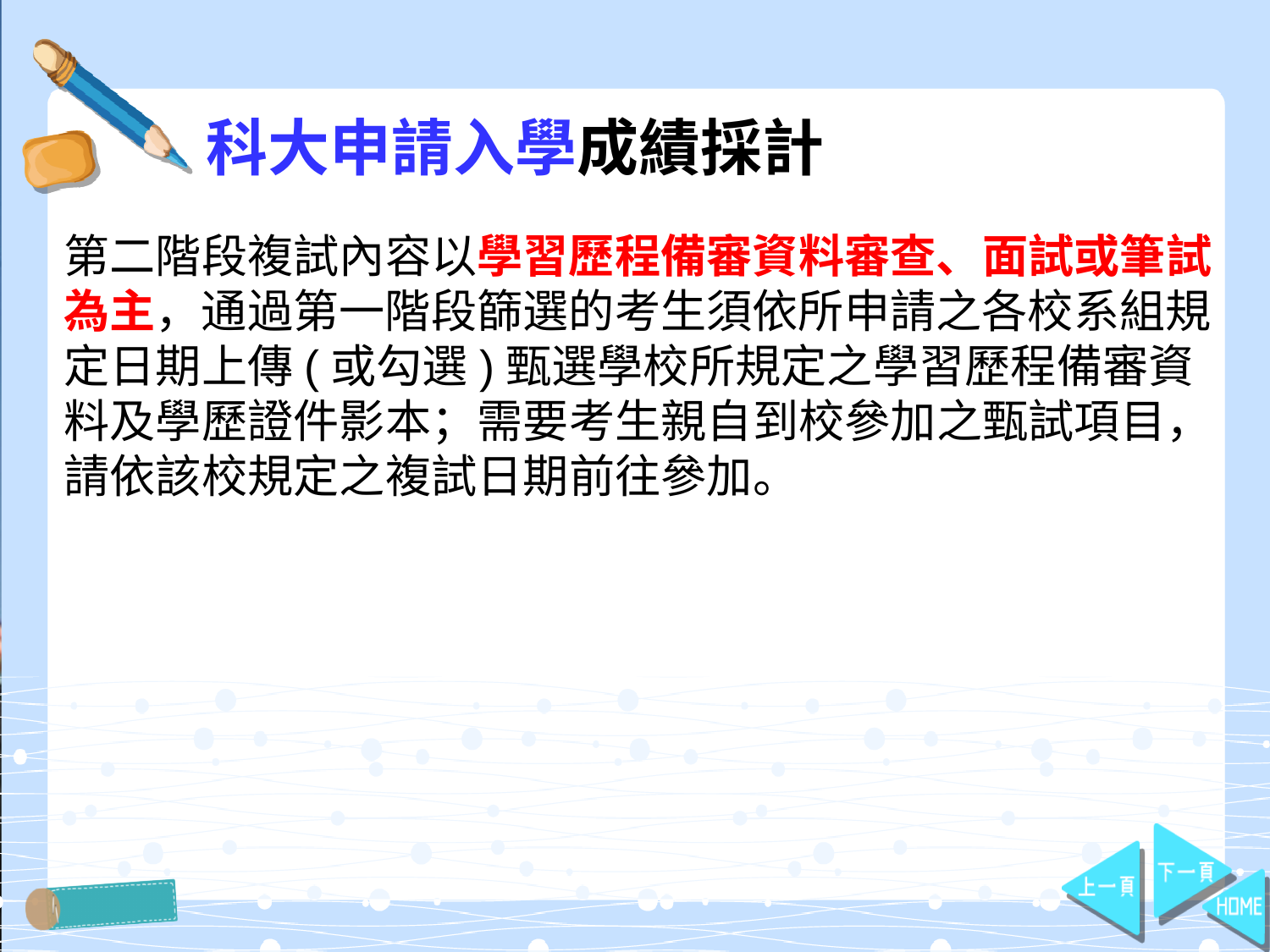

# 科大申請入學成績採計
第二階段複試內容以學習歷程備審資料審查、面試或筆試為主，通過第一階段篩選的考生須依所申請之各校系組規定日期上傳(或勾選)甄選學校所規定之學習歷程備審資料及學歷證件影本；需要考生親自到校參加之甄試項目，請依該校規定之複試日期前往參加。